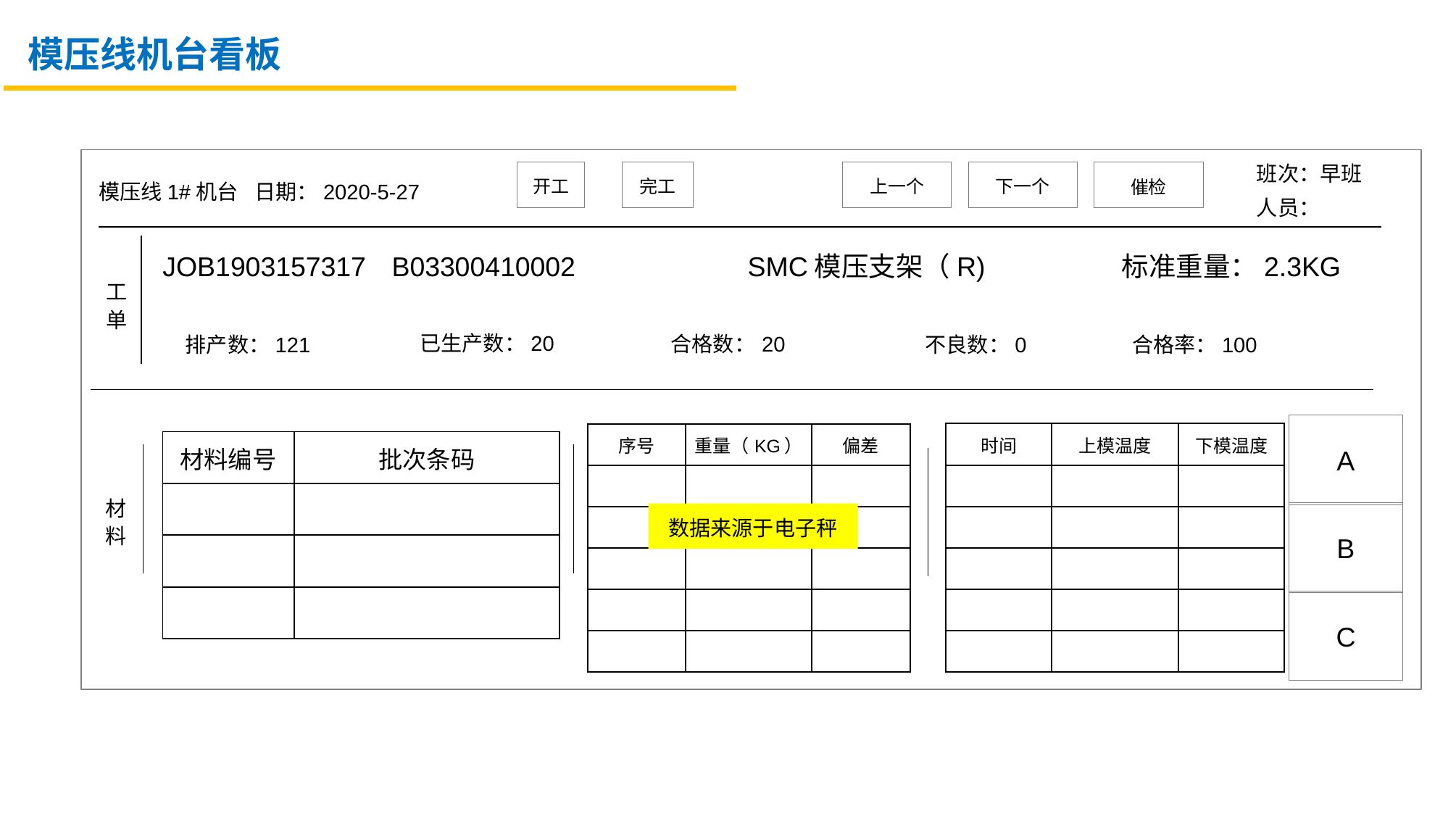

模压线机台看板
班次：早班
人员：

开工
完工
上一个
下一个
催检
模压线1#机台
日期：2020-5-27
JOB1903157317
B03300410002
SMC模压支架（R)
标准重量：2.3KG
工
单
合格数：20
已生产数：20
排产数：121
不良数：0
合格率：100
A
| 时间 | 上模温度 | 下模温度 |
| --- | --- | --- |
|  |  |  |
|  |  |  |
|  |  |  |
|  |  |  |
|  |  |  |
| 序号 | 重量（KG） | 偏差 |
| --- | --- | --- |
|  |  |  |
|  |  |  |
|  |  |  |
|  |  |  |
|  |  |  |
| 材料编号 | 批次条码 |
| --- | --- |
|  |  |
|  |  |
|  |  |
材
料
B
数据来源于电子秤
C